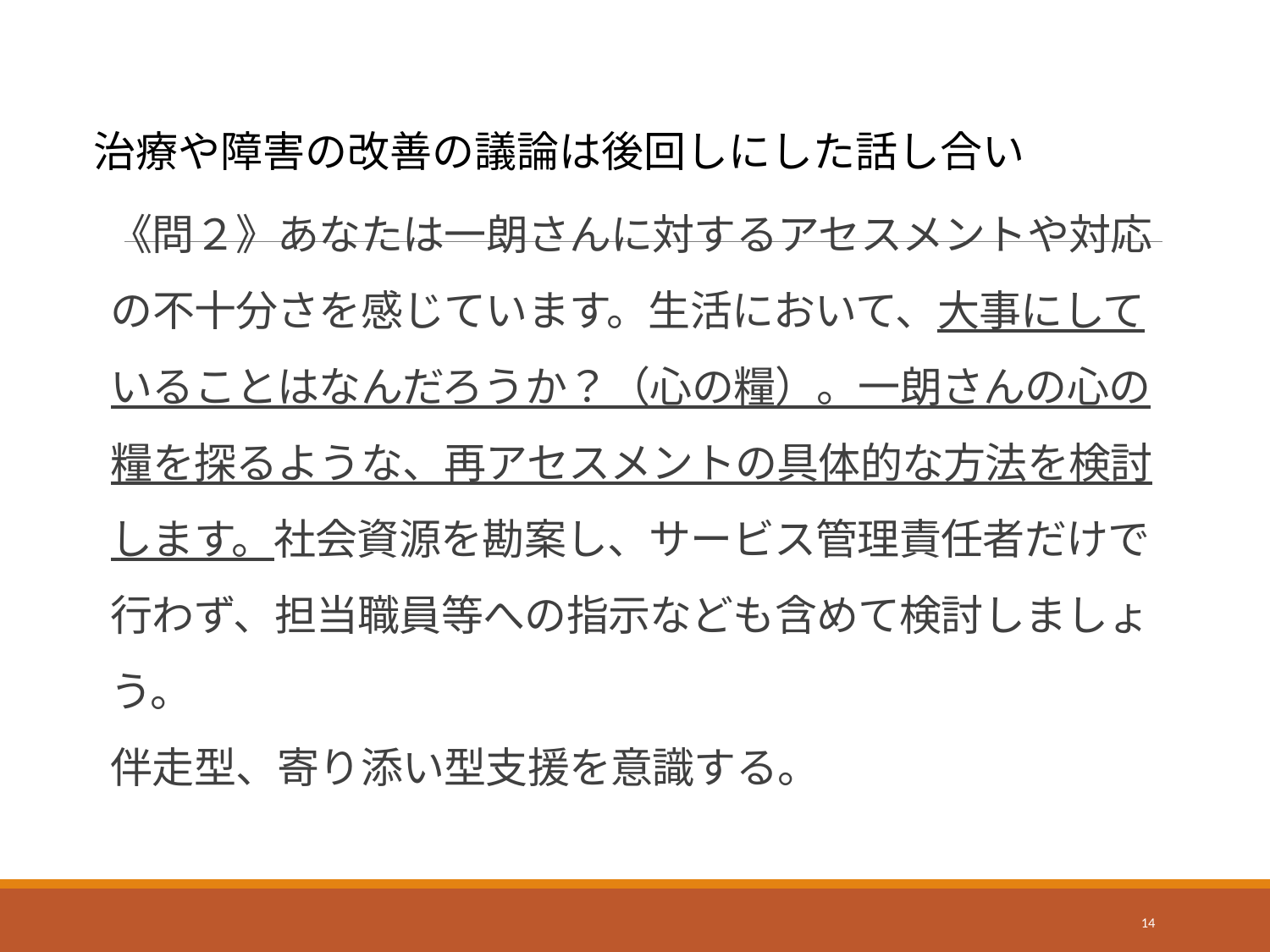

治療や障害の改善の議論は後回しにした話し合い
# 《問２》あなたは一朗さんに対するアセスメントや対応の不十分さを感じています。生活において、大事にしていることはなんだろうか？（心の糧）。一朗さんの心の糧を探るような、再アセスメントの具体的な方法を検討します。社会資源を勘案し、サービス管理責任者だけで行わず、担当職員等への指示なども含めて検討しましょう。 伴走型、寄り添い型支援を意識する。
14